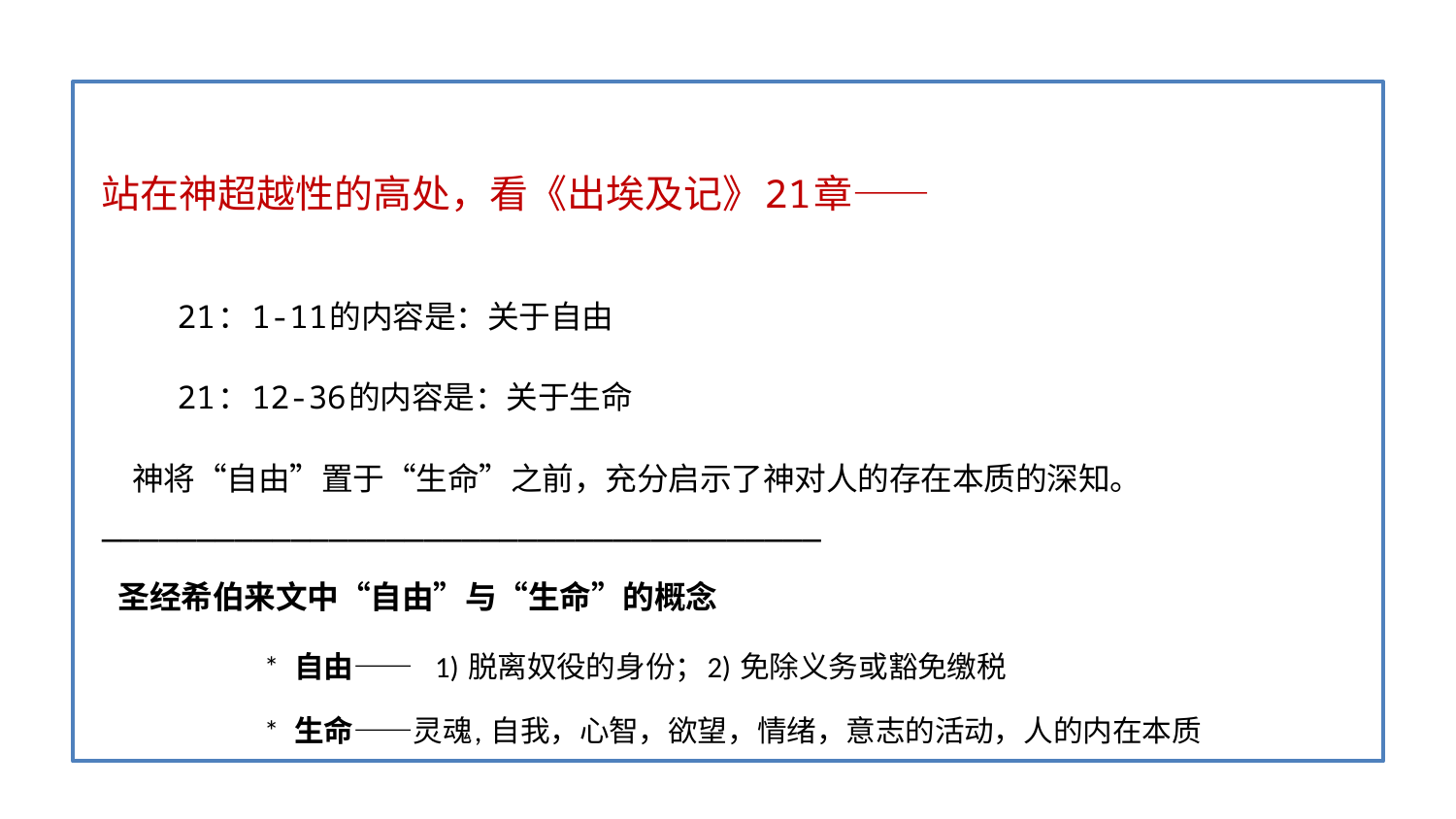

站在神超越性的高处，看《出埃及记》21章——

    21：1-11的内容是：关于自由

    21：12-36的内容是：关于生命

    神将“自由”置于“生命”之前，充分启示了神对人的存在本质的深知。
——————————————————————————————————————
  圣经希伯来文中“自由”与“生命”的概念

                          *  自由——   1) 脱离奴役的身份；2) 免除义务或豁免缴税

                          *  生命——灵魂, 自我，心智，欲望，情绪，意志的活动，人的内在本质